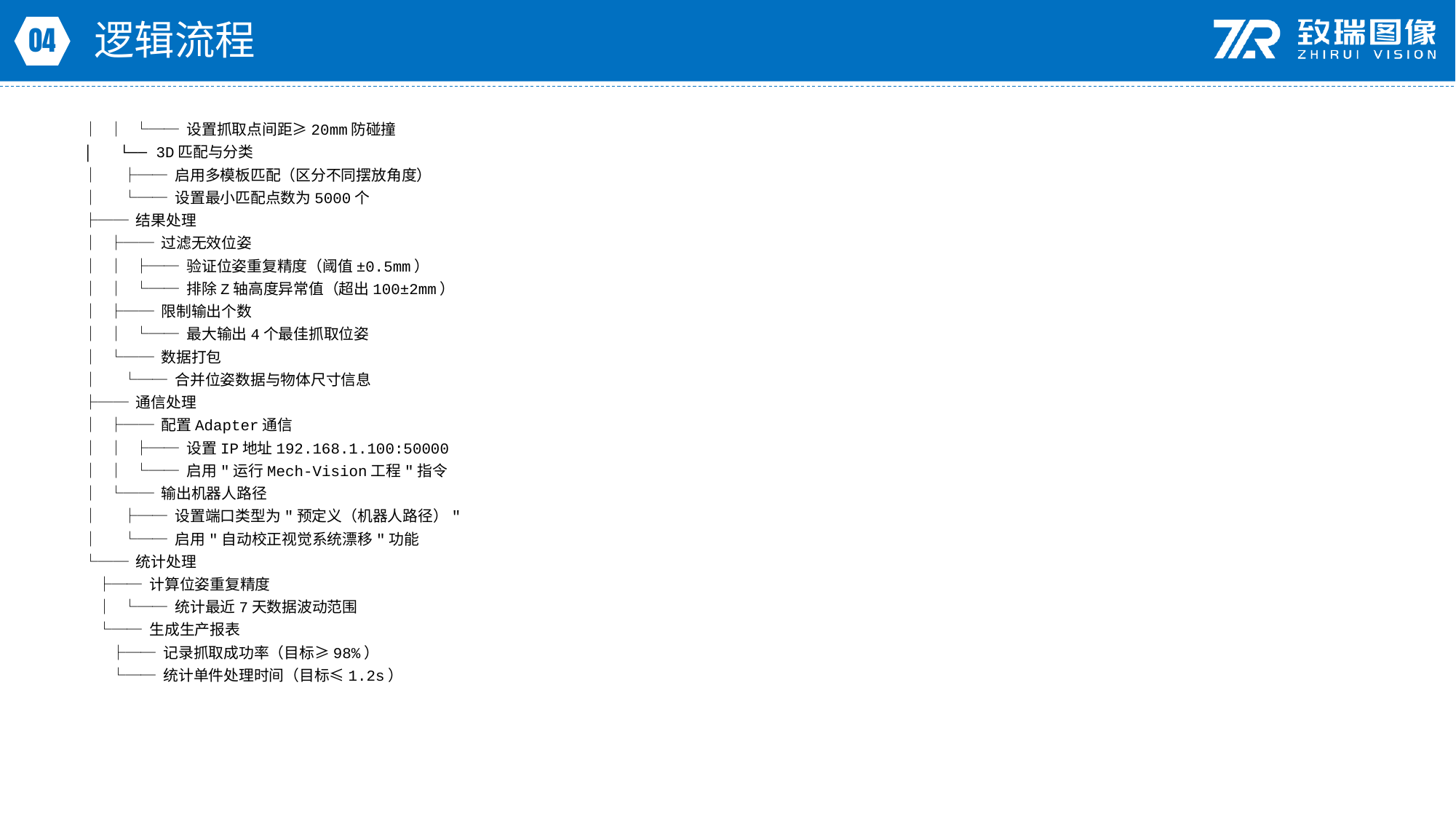

逻辑流程
04

│   │   └── 设置抓取点间距≥20mm防碰撞
│   └── 3D匹配与分类
│       ├── 启用多模板匹配（区分不同摆放角度）
│       └── 设置最小匹配点数为5000个
├── 结果处理
│   ├── 过滤无效位姿
│   │   ├── 验证位姿重复精度（阈值±0.5mm）
│   │   └── 排除Z轴高度异常值（超出100±2mm）
│   ├── 限制输出个数
│   │   └── 最大输出4个最佳抓取位姿
│   └── 数据打包
│       └── 合并位姿数据与物体尺寸信息
├── 通信处理
│   ├── 配置Adapter通信
│   │   ├── 设置IP地址192.168.1.100:50000
│   │   └── 启用"运行Mech-Vision工程"指令
│   └── 输出机器人路径
│       ├── 设置端口类型为"预定义（机器人路径）"
│       └── 启用"自动校正视觉系统漂移"功能
└── 统计处理
    ├── 计算位姿重复精度
    │   └── 统计最近7天数据波动范围
    └── 生成生产报表
        ├── 记录抓取成功率（目标≥98%）
        └── 统计单件处理时间（目标≤1.2s）